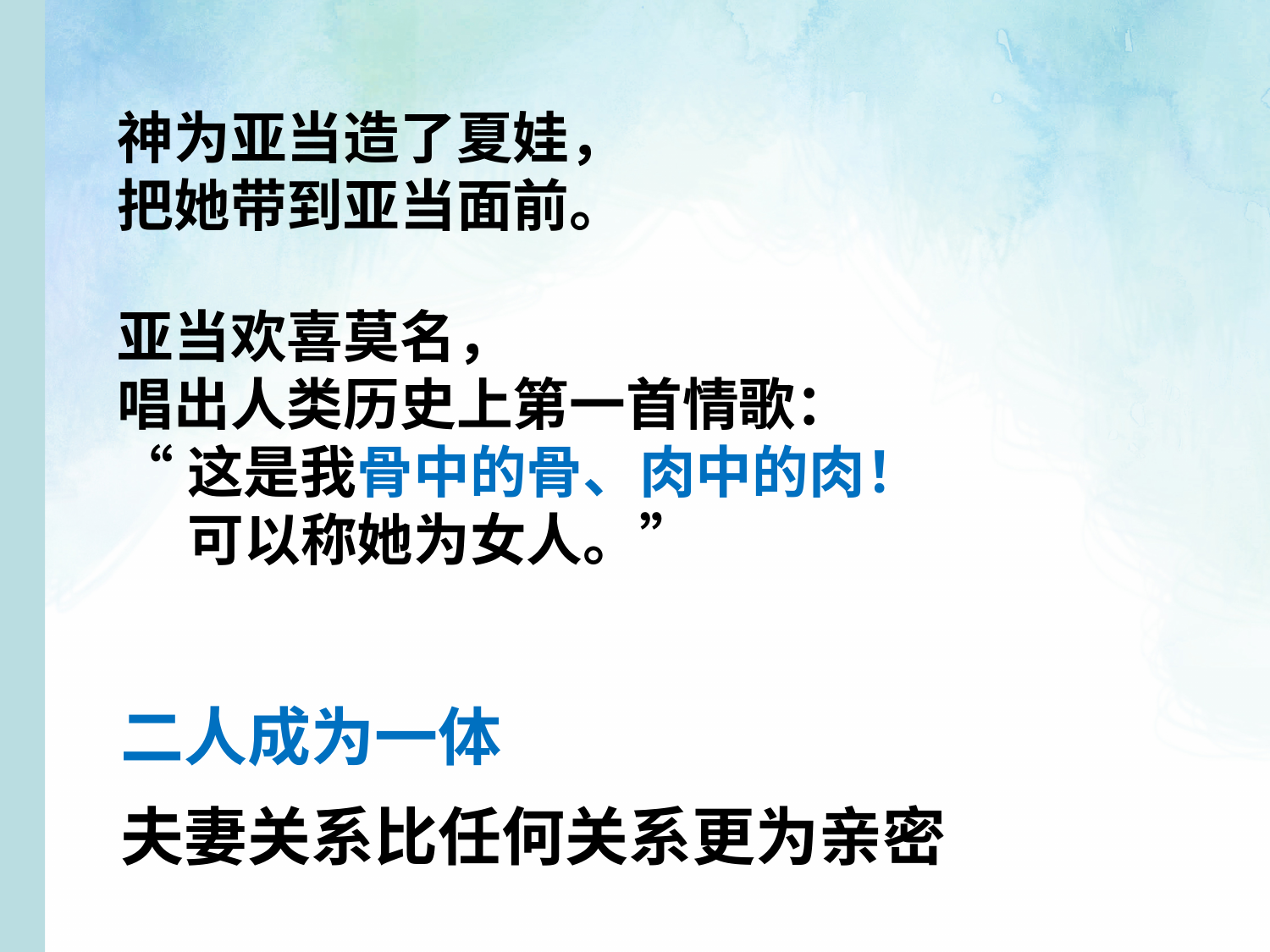

神为亚当造了夏娃，
把她带到亚当面前。

亚当欢喜莫名，
唱出人类历史上第一首情歌：
“这是我骨中的骨、肉中的肉！
  可以称她为女人。”
二人成为一体
夫妻关系比任何关系更为亲密